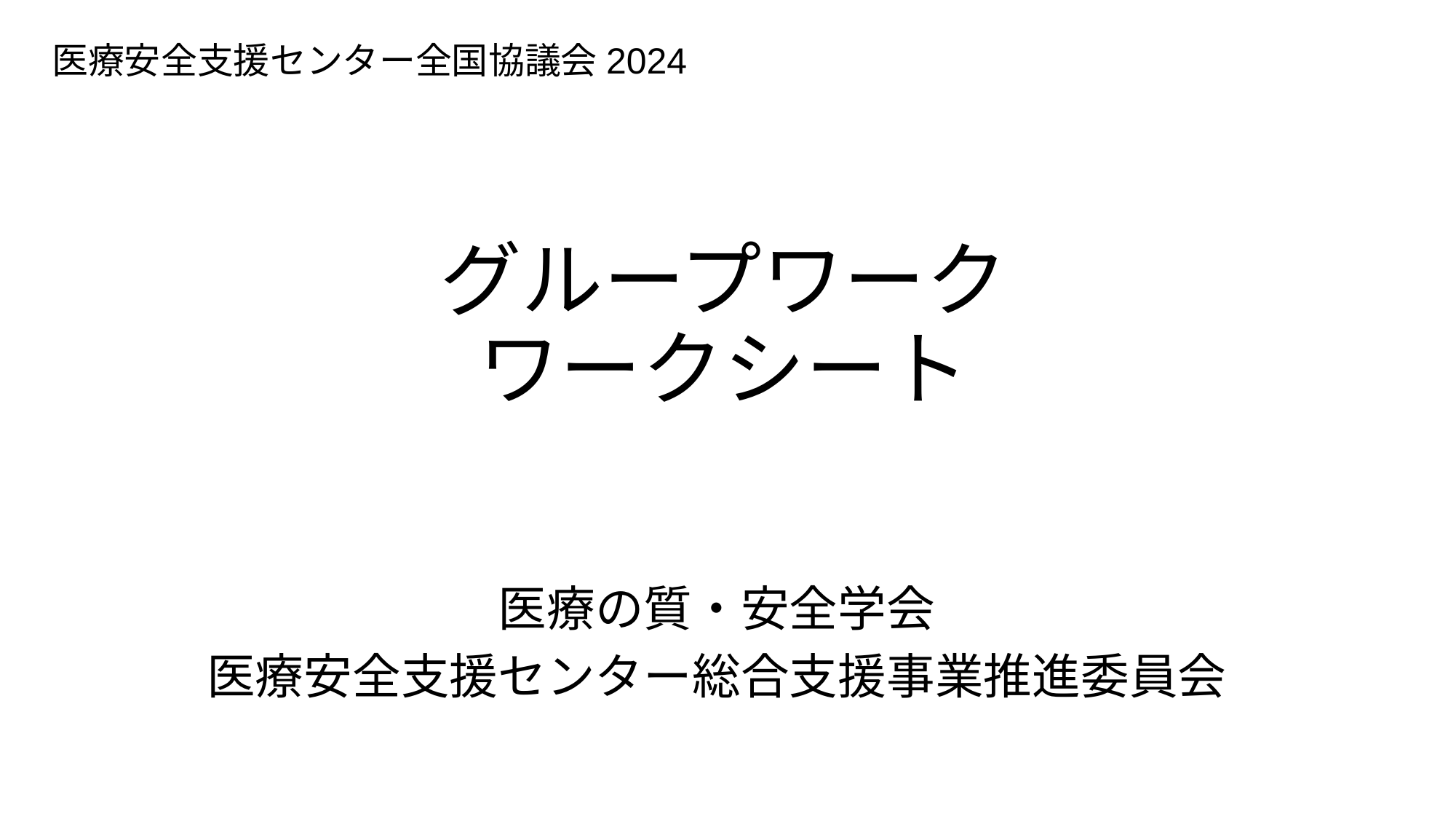

医療安全支援センター全国協議会2024
# グループワーク ワークシート
医療の質・安全学会
医療安全支援センター総合支援事業推進委員会